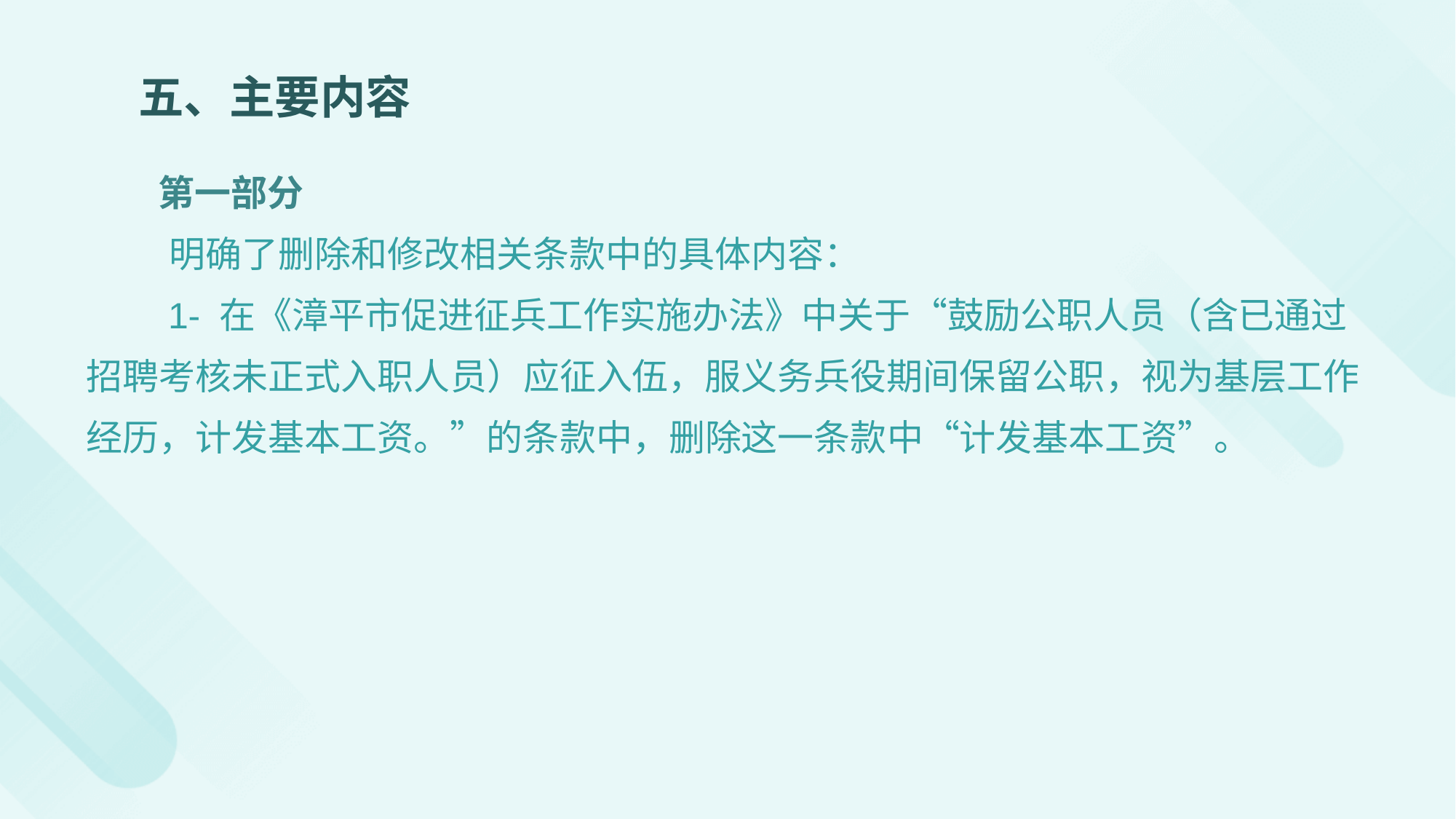

五、主要内容
             第一部分
         明确了删除和修改相关条款中的具体内容：
        1- 在《漳平市促进征兵工作实施办法》中关于“鼓励公职人员（含已通过招聘考核未正式入职人员）应征入伍，服义务兵役期间保留公职，视为基层工作经历，计发基本工资。”的条款中，删除这一条款中“计发基本工资”。